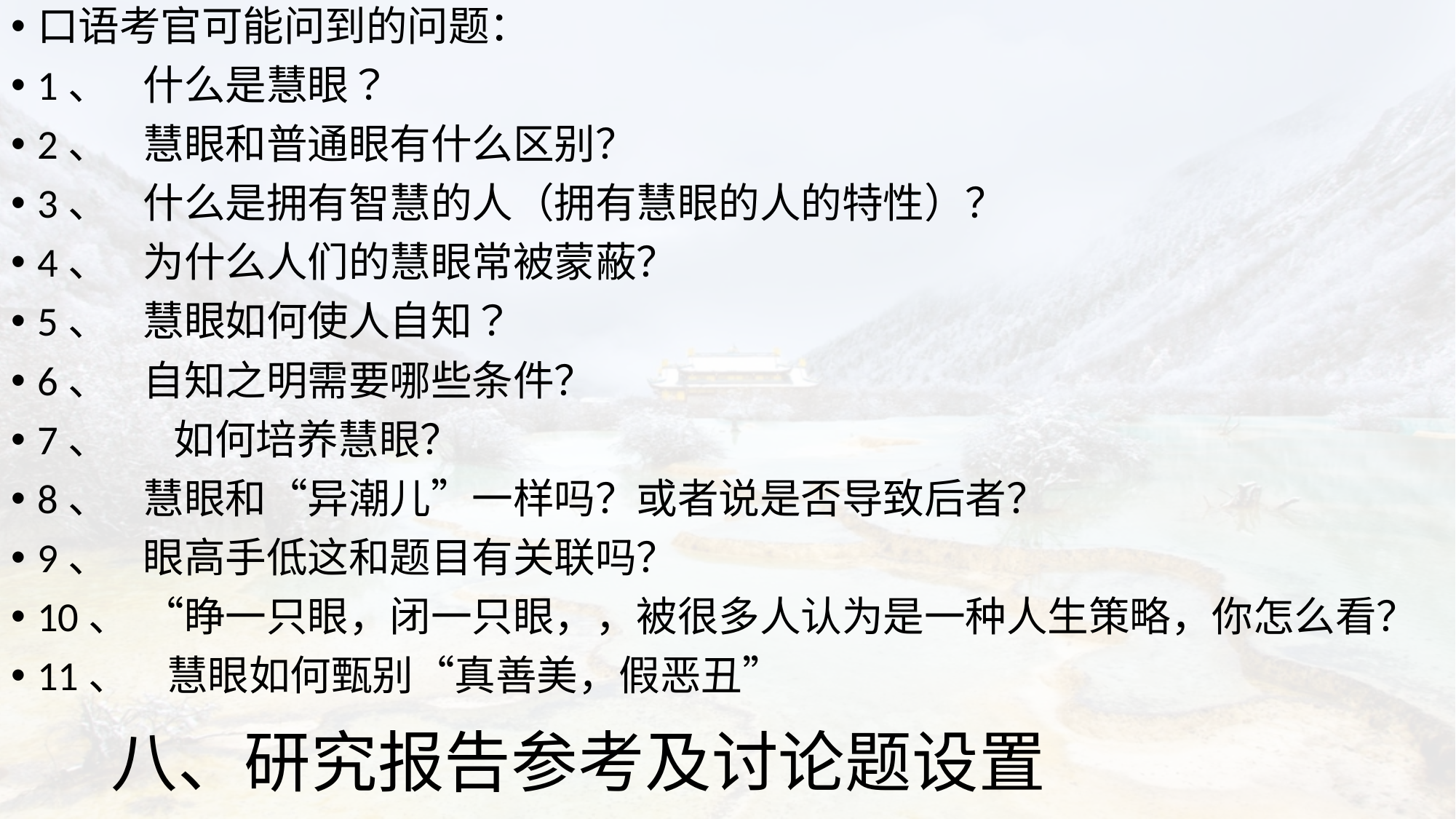

口语考官可能问到的问题：
1、	什么是慧眼？
2、	慧眼和普通眼有什么区别？
3、	什么是拥有智慧的人（拥有慧眼的人的特性）？
4、	为什么人们的慧眼常被蒙蔽？
5、	慧眼如何使人自知？
6、	自知之明需要哪些条件？
7、       如何培养慧眼？
8、	慧眼和“异潮儿”一样吗？或者说是否导致后者？
9、	眼高手低这和题目有关联吗？
10、	“睁一只眼，闭一只眼，，被很多人认为是一种人生策略，你怎么看？
11、    慧眼如何甄别“真善美，假恶丑”
# 八、研究报告参考及讨论题设置